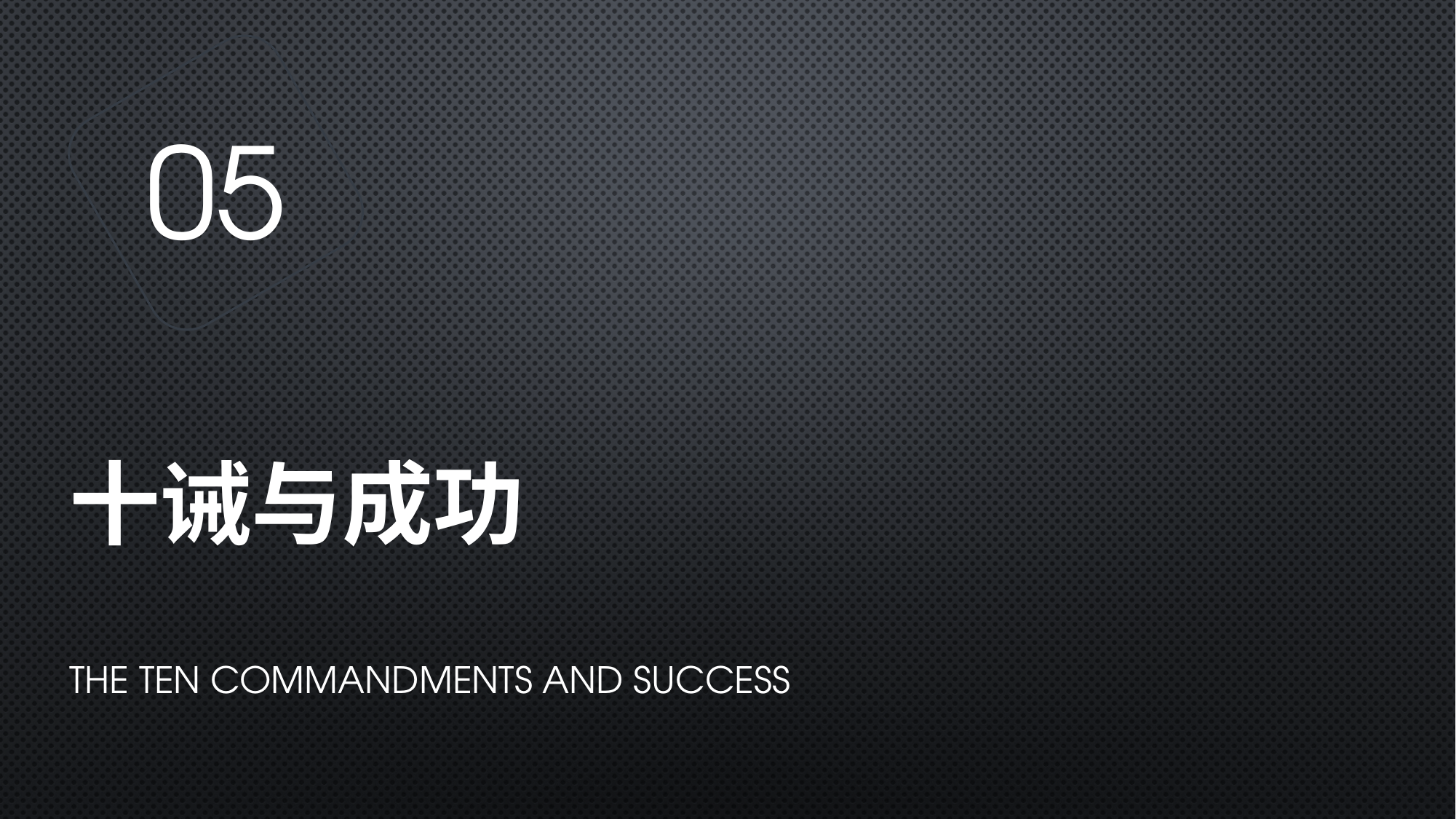

05
# 十诫与成功
The Ten Commandments and Success